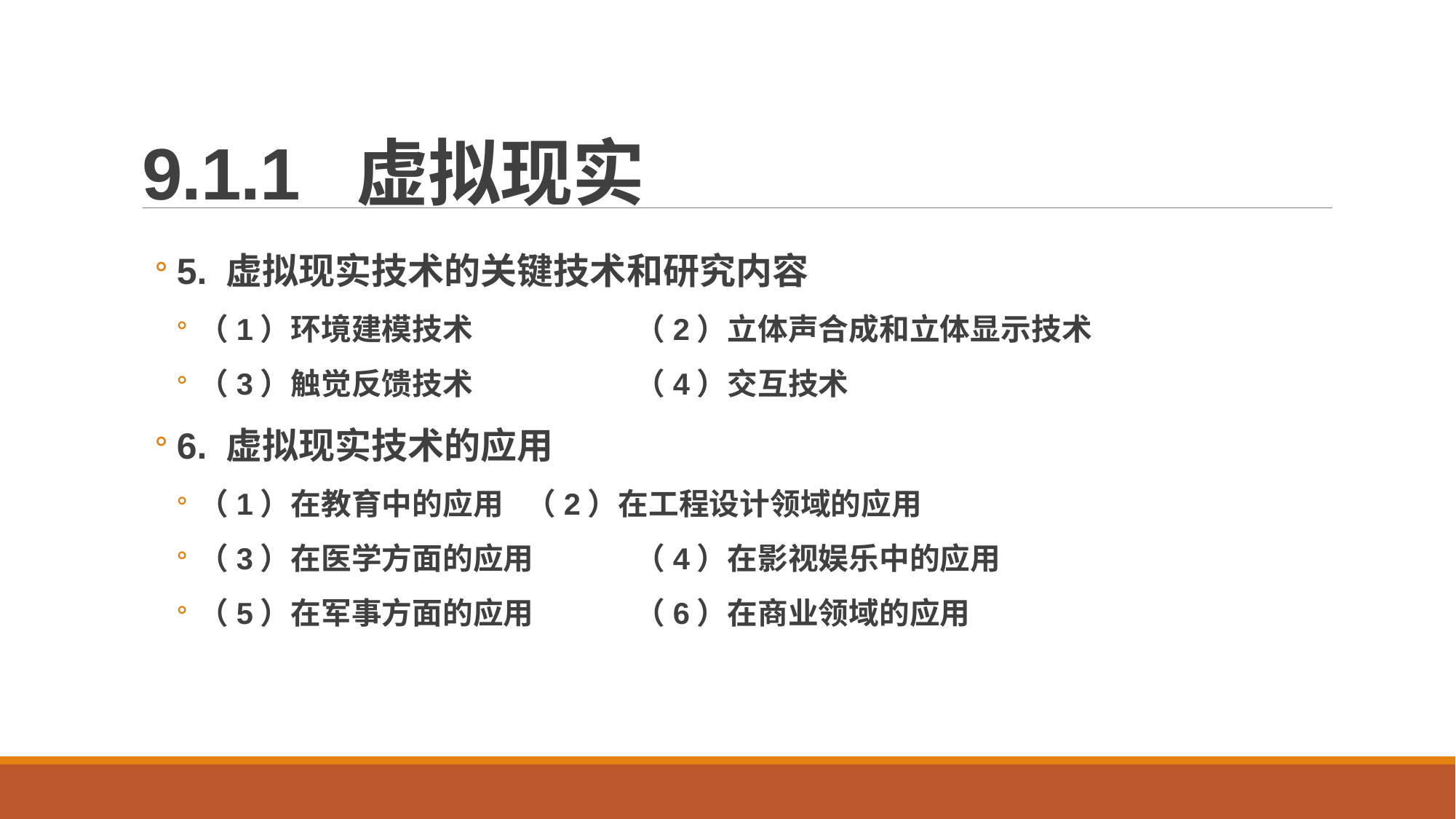

# 9.1.1  虚拟现实
5. 虚拟现实技术的关键技术和研究内容
（1）环境建模技术		（2）立体声合成和立体显示技术
（3）触觉反馈技术		（4）交互技术
6. 虚拟现实技术的应用
（1）在教育中的应用	（2）在工程设计领域的应用
（3）在医学方面的应用	（4）在影视娱乐中的应用
（5）在军事方面的应用	（6）在商业领域的应用